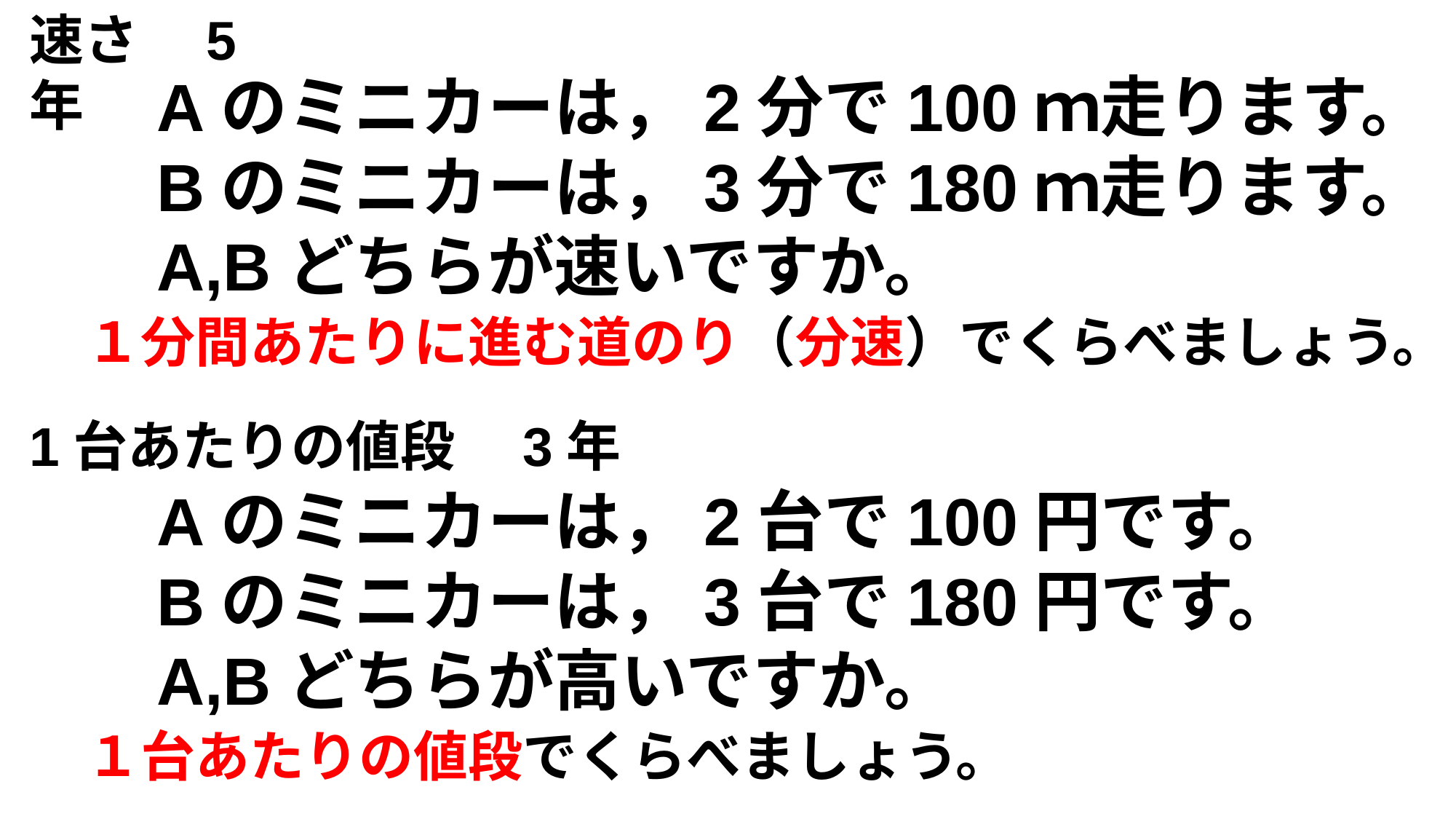

速さ　5年
Aのミニカーは，2分で100ｍ走ります。Bのミニカーは，3分で180ｍ走ります。A,Bどちらが速いですか。
１分間あたりに進む道のり（分速）でくらべましょう。
1台あたりの値段　3年
Aのミニカーは，2台で100円です。
Bのミニカーは，3台で180円です。
A,Bどちらが高いですか。
１台あたりの値段でくらべましょう。